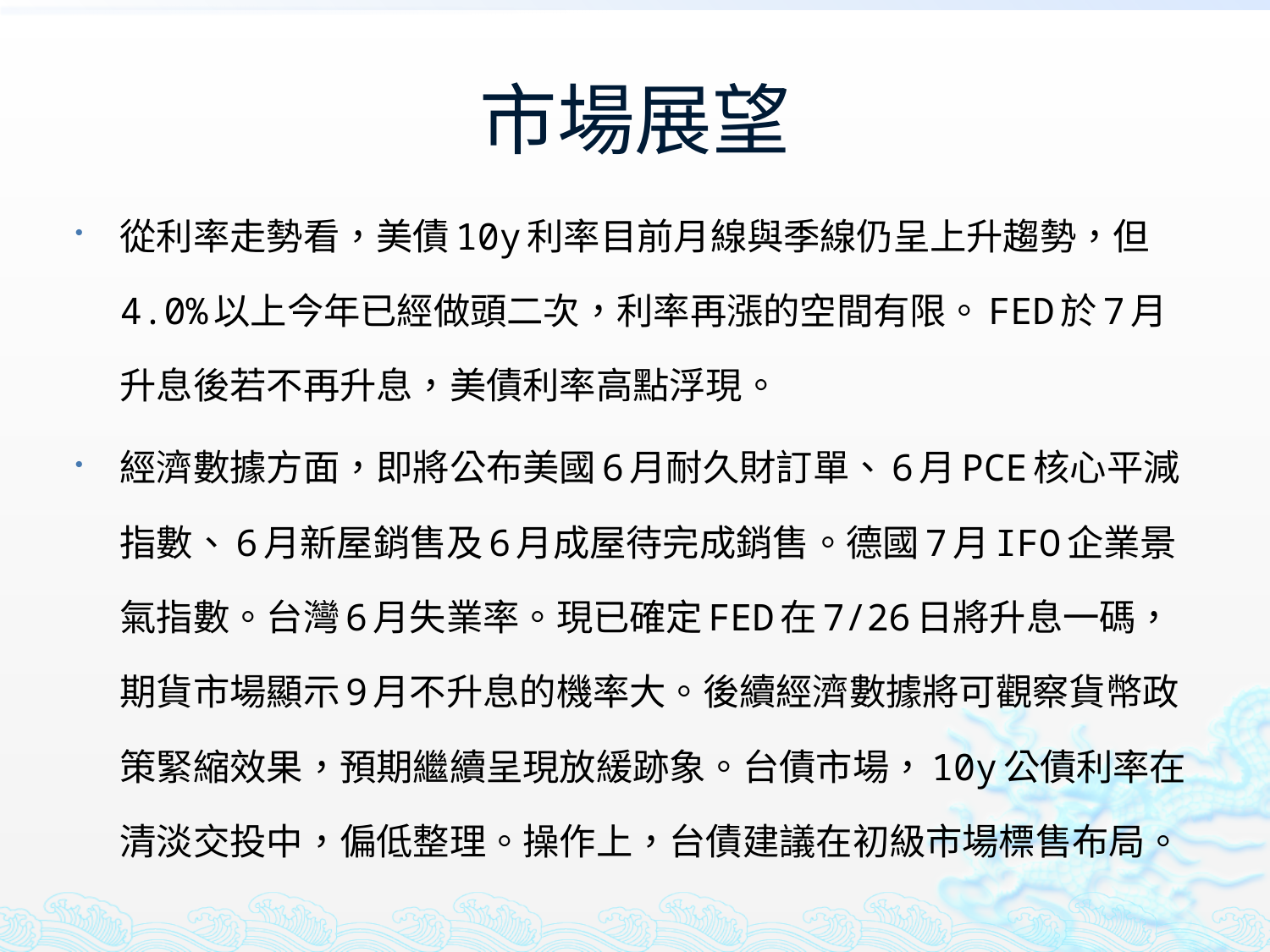

# 市場展望
從利率走勢看，美債10y利率目前月線與季線仍呈上升趨勢，但4.0%以上今年已經做頭二次，利率再漲的空間有限。FED於7月升息後若不再升息，美債利率高點浮現。
經濟數據方面，即將公布美國6月耐久財訂單、6月PCE核心平減指數、6月新屋銷售及6月成屋待完成銷售。德國7月IFO企業景氣指數。台灣6月失業率。現已確定FED在7/26日將升息一碼，期貨市場顯示9月不升息的機率大。後續經濟數據將可觀察貨幣政策緊縮效果，預期繼續呈現放緩跡象。台債市場，10y公債利率在清淡交投中，偏低整理。操作上，台債建議在初級市場標售布局。